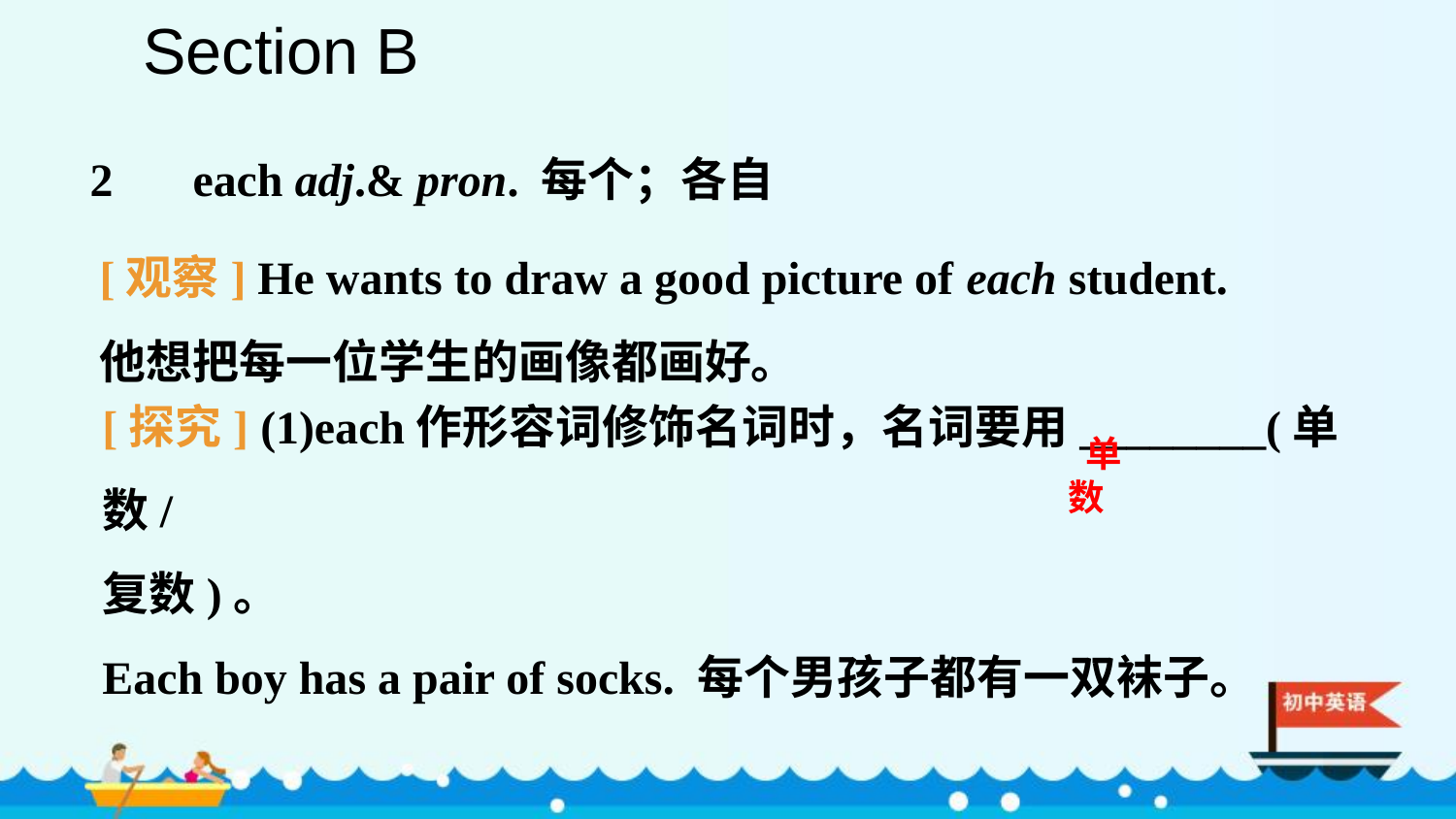

Section B
2　 each adj.& pron. 每个；各自
[观察] He wants to draw a good picture of each student.
他想把每一位学生的画像都画好。
[探究] (1)each作形容词修饰名词时，名词要用________(单数/
复数)。
Each boy has a pair of socks. 每个男孩子都有一双袜子。
 单数